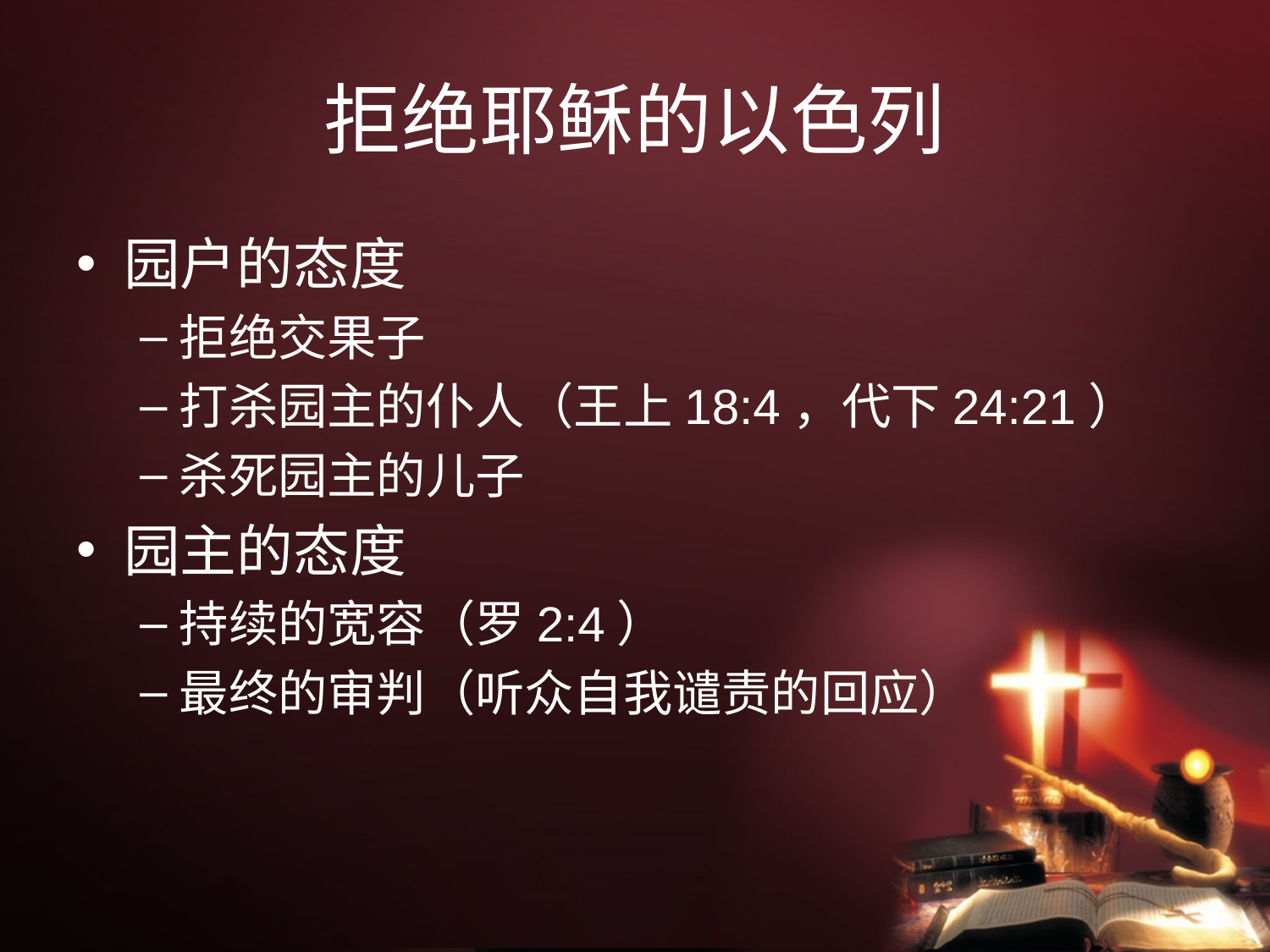

# 拒绝耶稣的以色列
园户的态度
拒绝交果子
打杀园主的仆人（王上18:4，代下24:21）
杀死园主的儿子
园主的态度
持续的宽容（罗2:4）
最终的审判（听众自我谴责的回应）